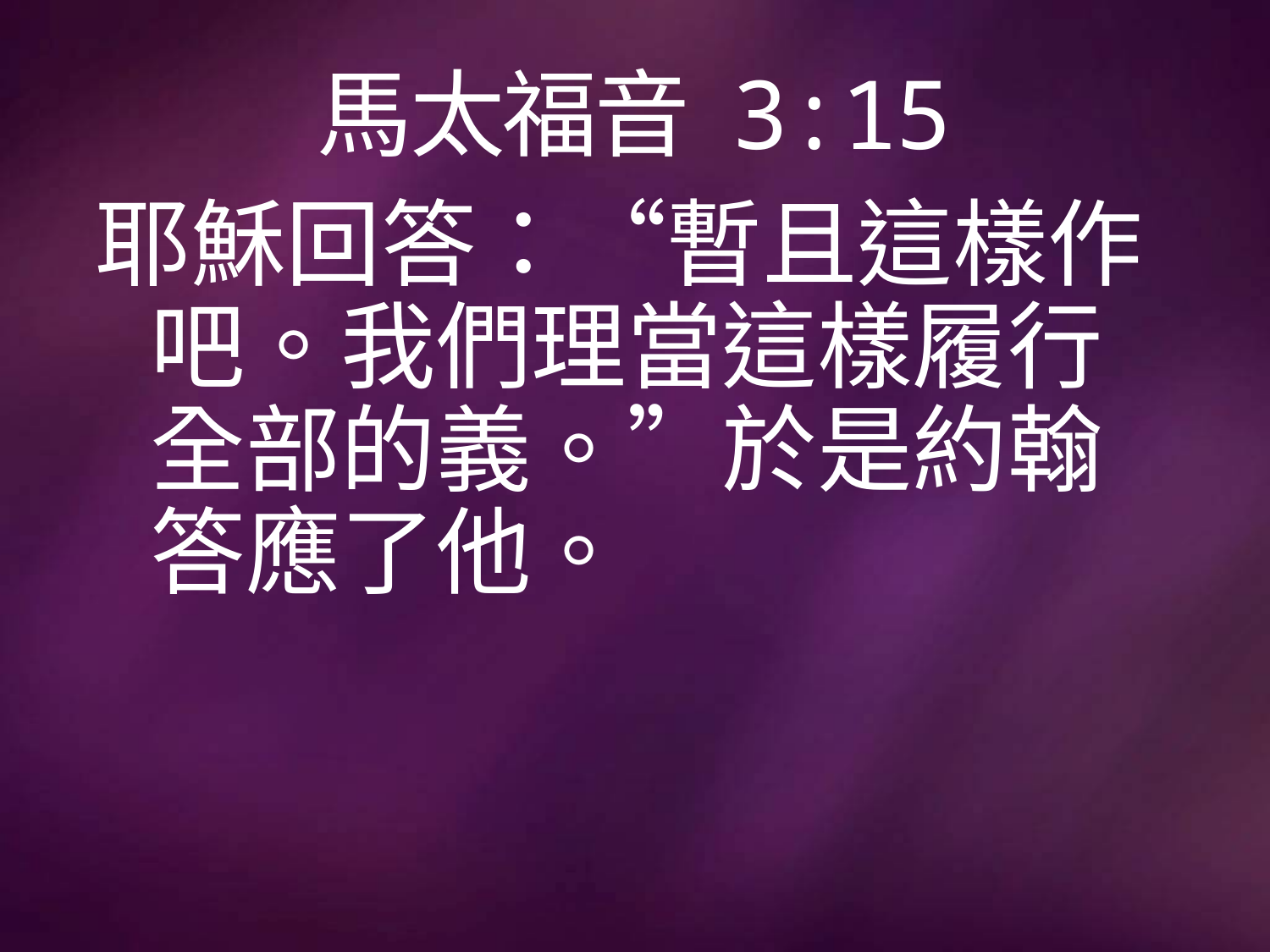

# 馬太福音 3:15
耶穌回答：“暫且這樣作吧。我們理當這樣履行全部的義。”於是約翰答應了他。